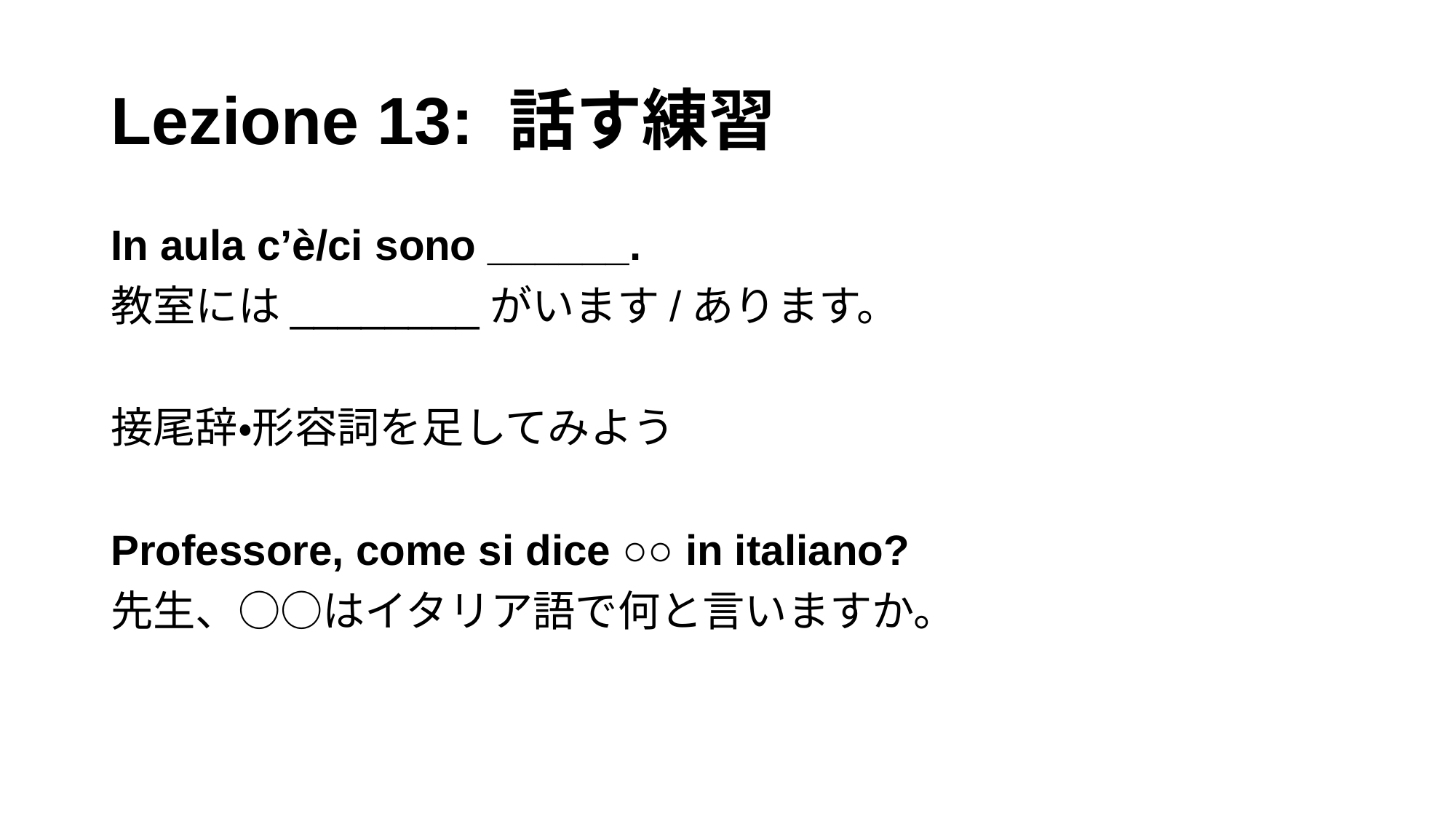

# Lezione 13: 話す練習
In aula c’è/ci sono ______.
教室には________がいます/あります。

接尾辞・形容詞を足してみよう

Professore, come si dice ○○ in italiano?
先生、○○はイタリア語で何と言いますか。